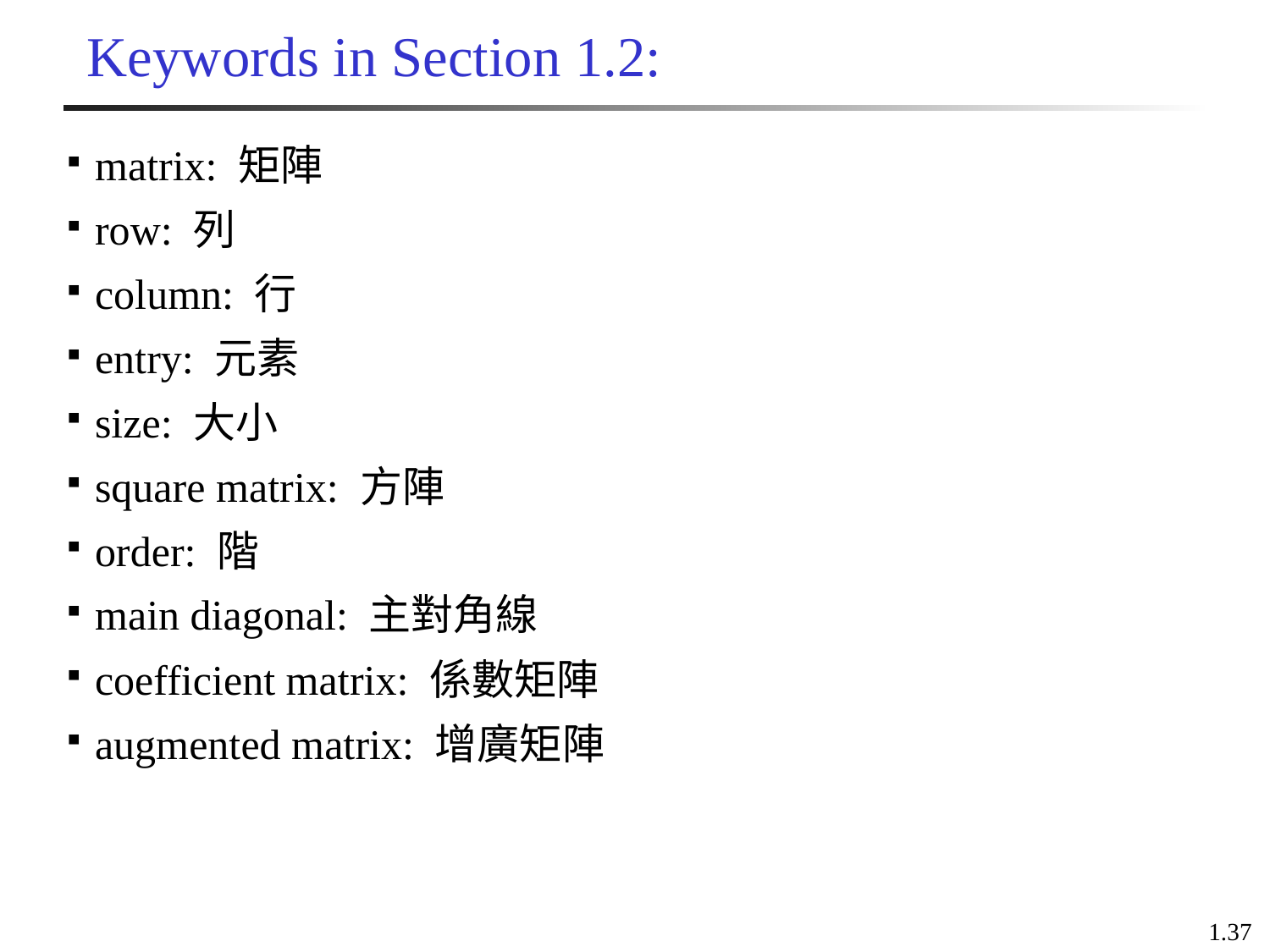

# Keywords in Section 1.2:
matrix: 矩陣
row: 列
column: 行
entry: 元素
size: 大小
square matrix: 方陣
order: 階
main diagonal: 主對角線
coefficient matrix: 係數矩陣
augmented matrix: 增廣矩陣
1.37